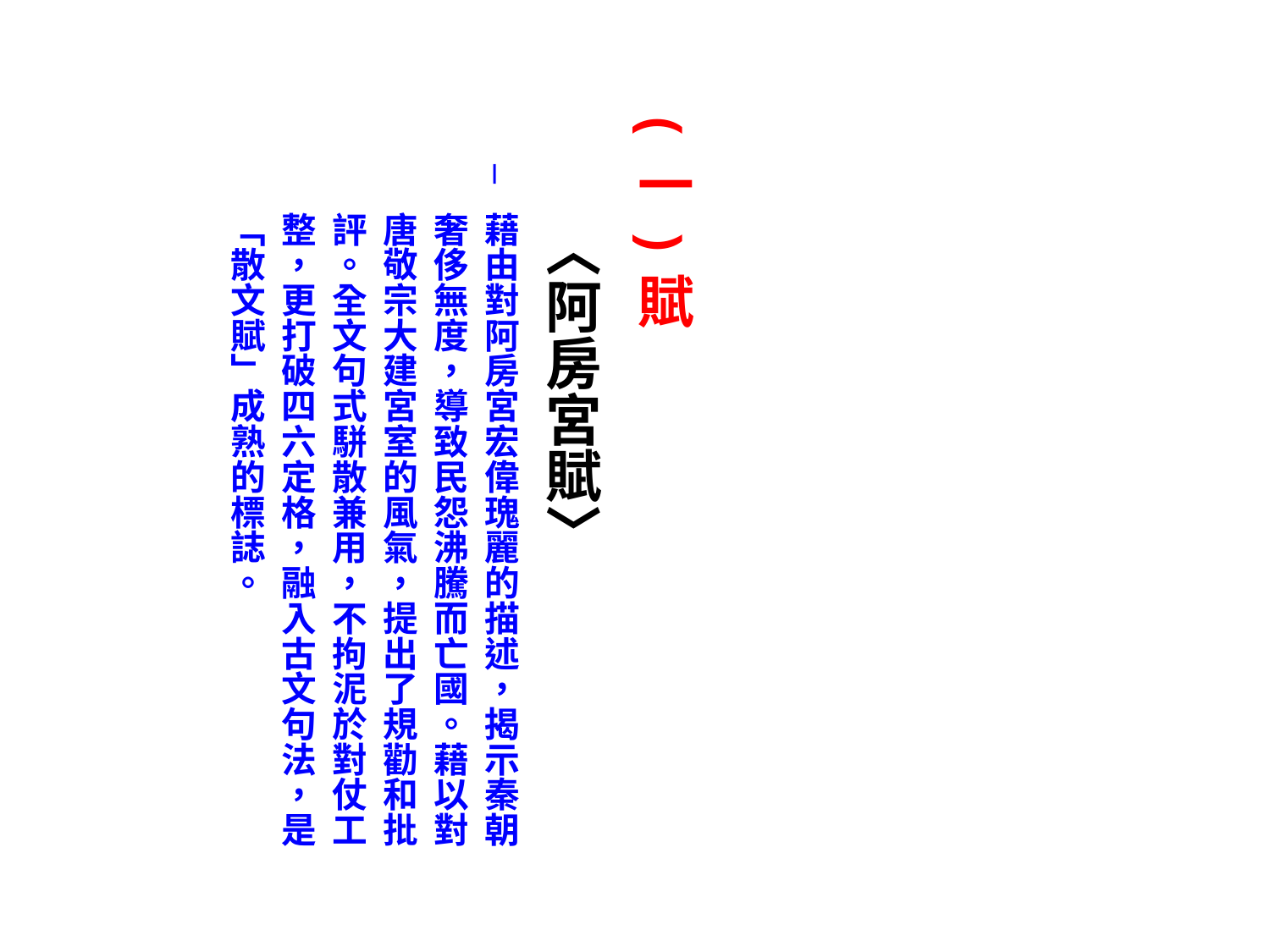

作者介紹-12
(一)賦
　　〈阿房宮賦〉
藉由對阿房宮宏偉瑰麗的描述，揭示秦朝奢侈無度，導致民怨沸騰而亡國。藉以對唐敬宗大建宮室的風氣，提出了規勸和批評。全文句式駢散兼用，不拘泥於對仗工整，更打破四六定格，融入古文句法，是「散文賦」成熟的標誌。